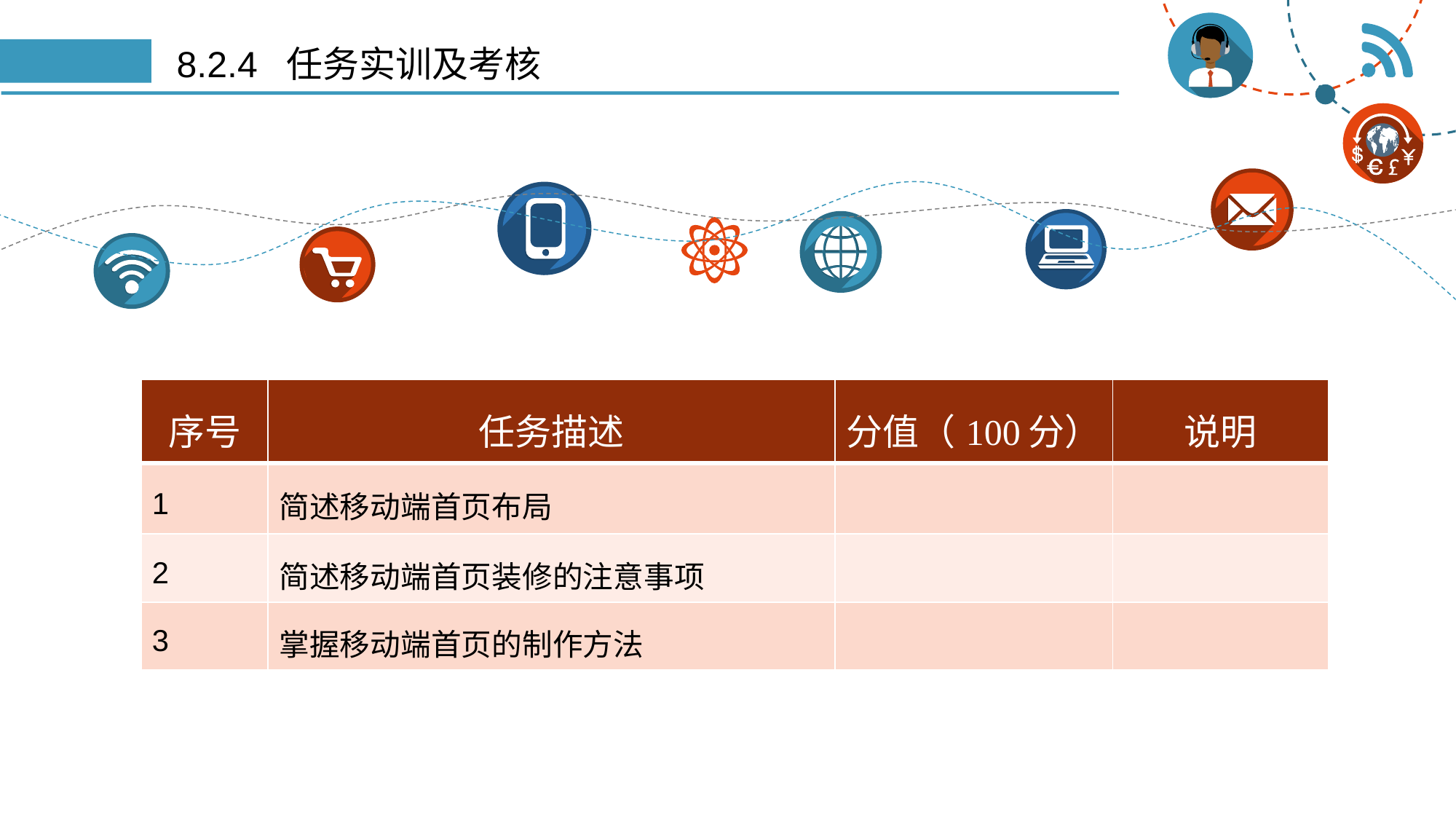

# 8.2.4  任务实训及考核

| 序号 | 任务描述 | 分值（100分） | 说明 |
| --- | --- | --- | --- |
| 1 | 简述移动端首页布局 |  |  |
| 2 | 简述移动端首页装修的注意事项 |  |  |
| 3 | 掌握移动端首页的制作方法 |  |  |